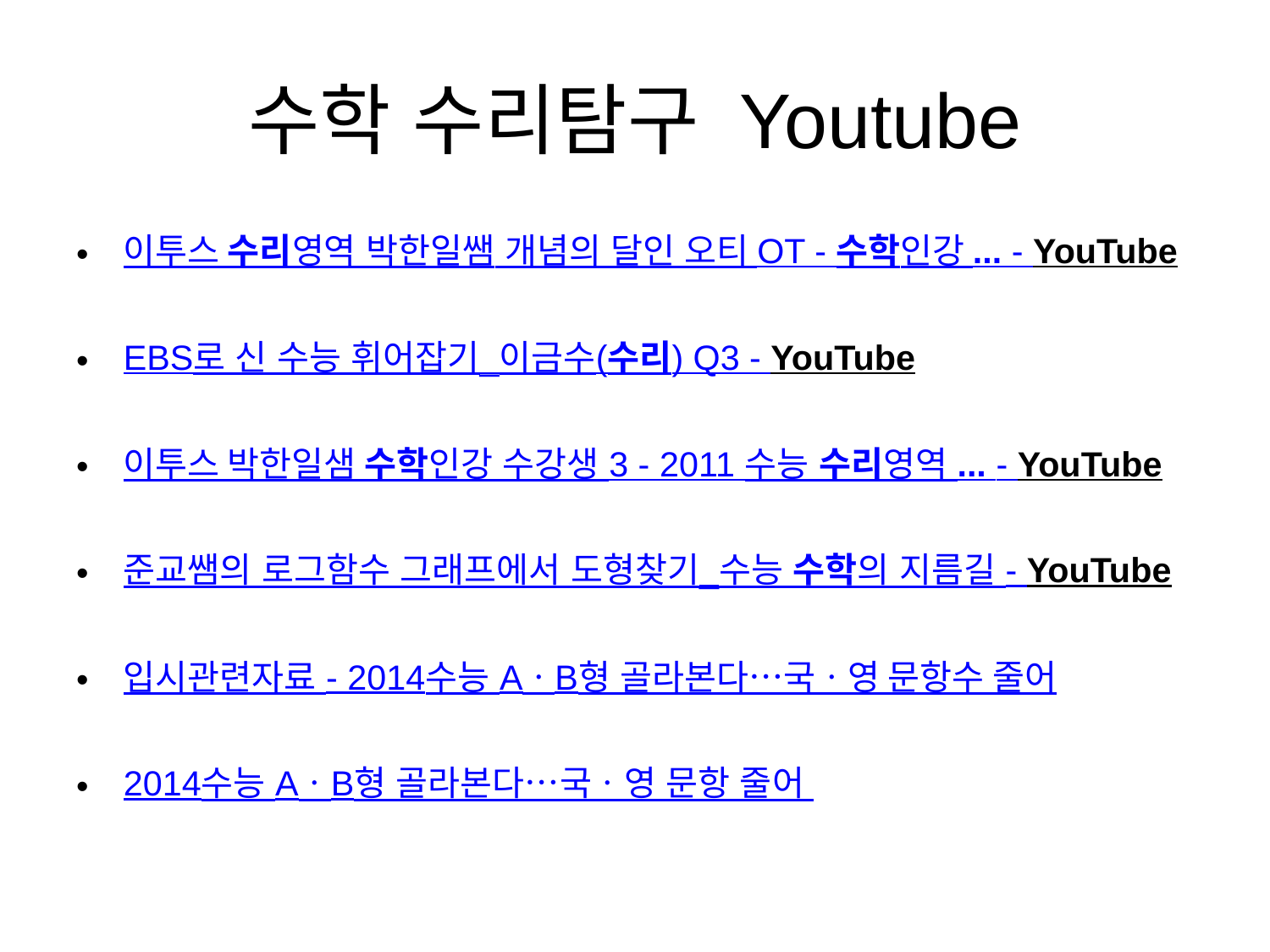

# 수학 수리탐구 Youtube
이투스 수리영역 박한일쌤 개념의 달인 오티 OT - 수학인강 ... - YouTube

EBS로 신 수능 휘어잡기_이금수(수리) Q3 - YouTube

이투스 박한일샘 수학인강 수강생 3 - 2011 수능 수리영역 ... - YouTube

준교쌤의 로그함수 그래프에서 도형찾기_수능 수학의 지름길 - YouTube

입시관련자료 - 2014수능 AㆍB형 골라본다…국ㆍ영 문항수 줄어

2014수능 AㆍB형 골라본다…국ㆍ영 문항 줄어